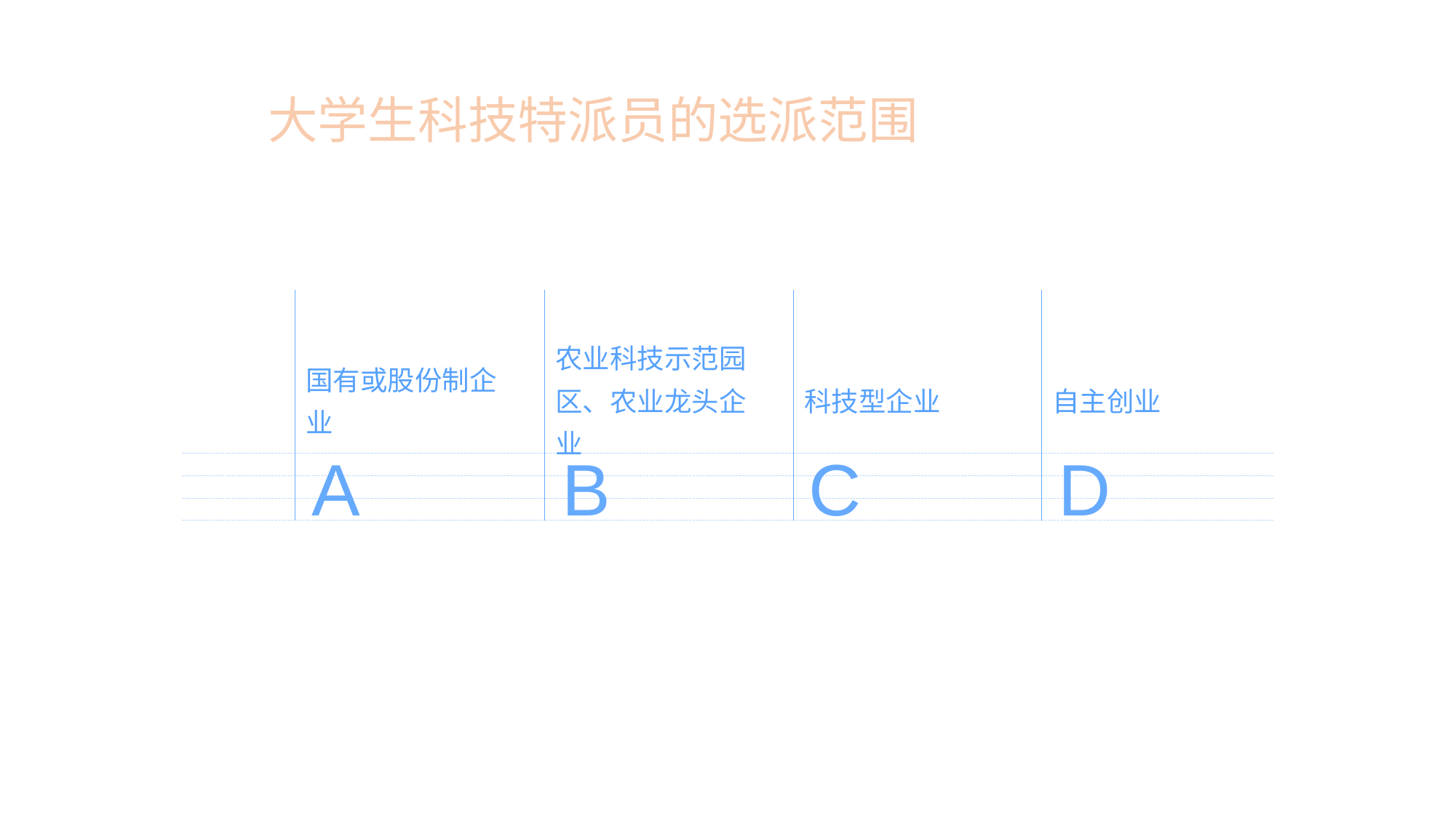

# 大学生科技特派员的选派范围
国有或股份制企业
农业科技示范园区、农业龙头企业
科技型企业
自主创业
A
B
C
D